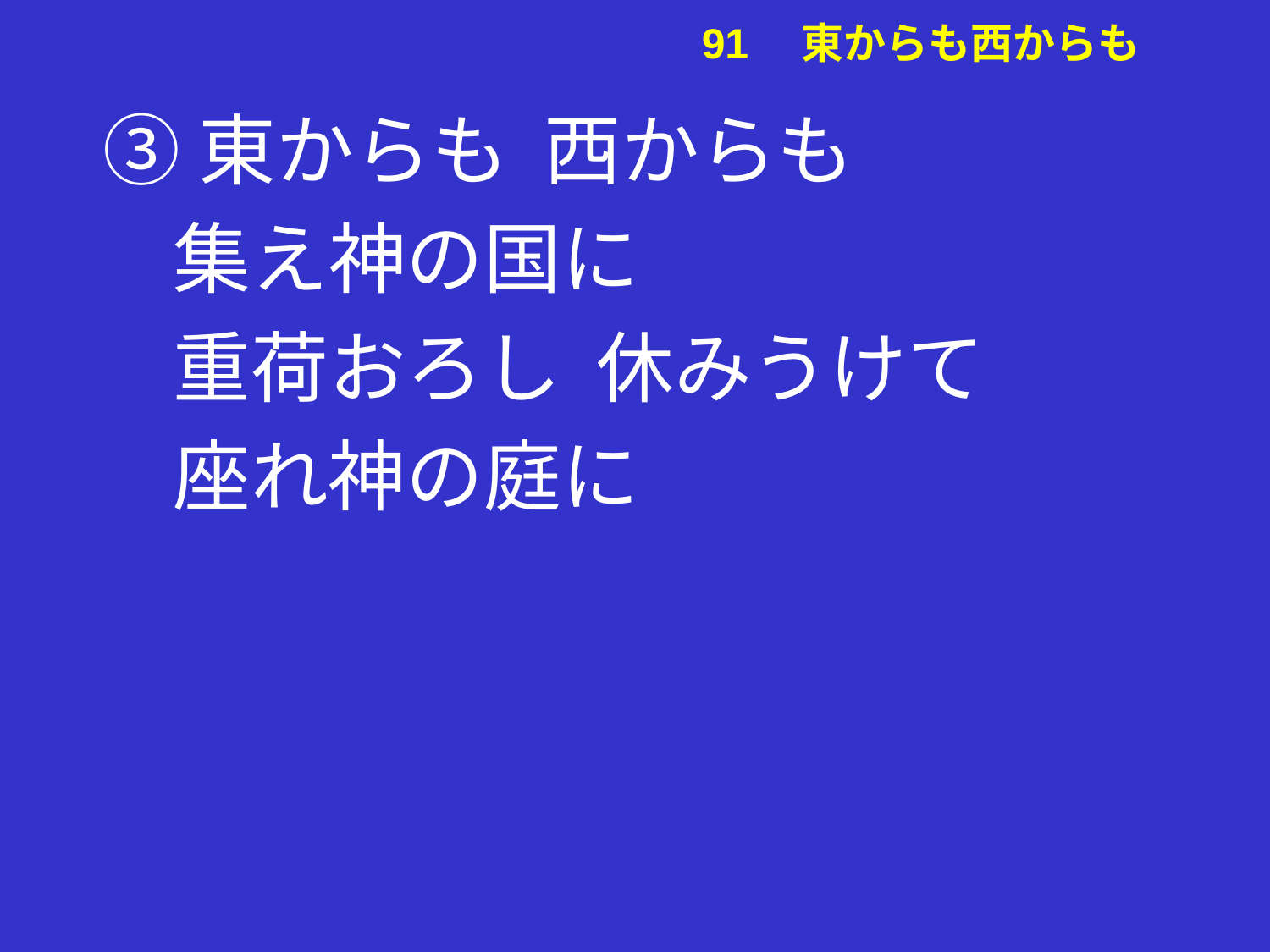

# ③東からも  西からも
   集え神の国に
   重荷おろし  休みうけて
   座れ神の庭に

91　東からも西からも